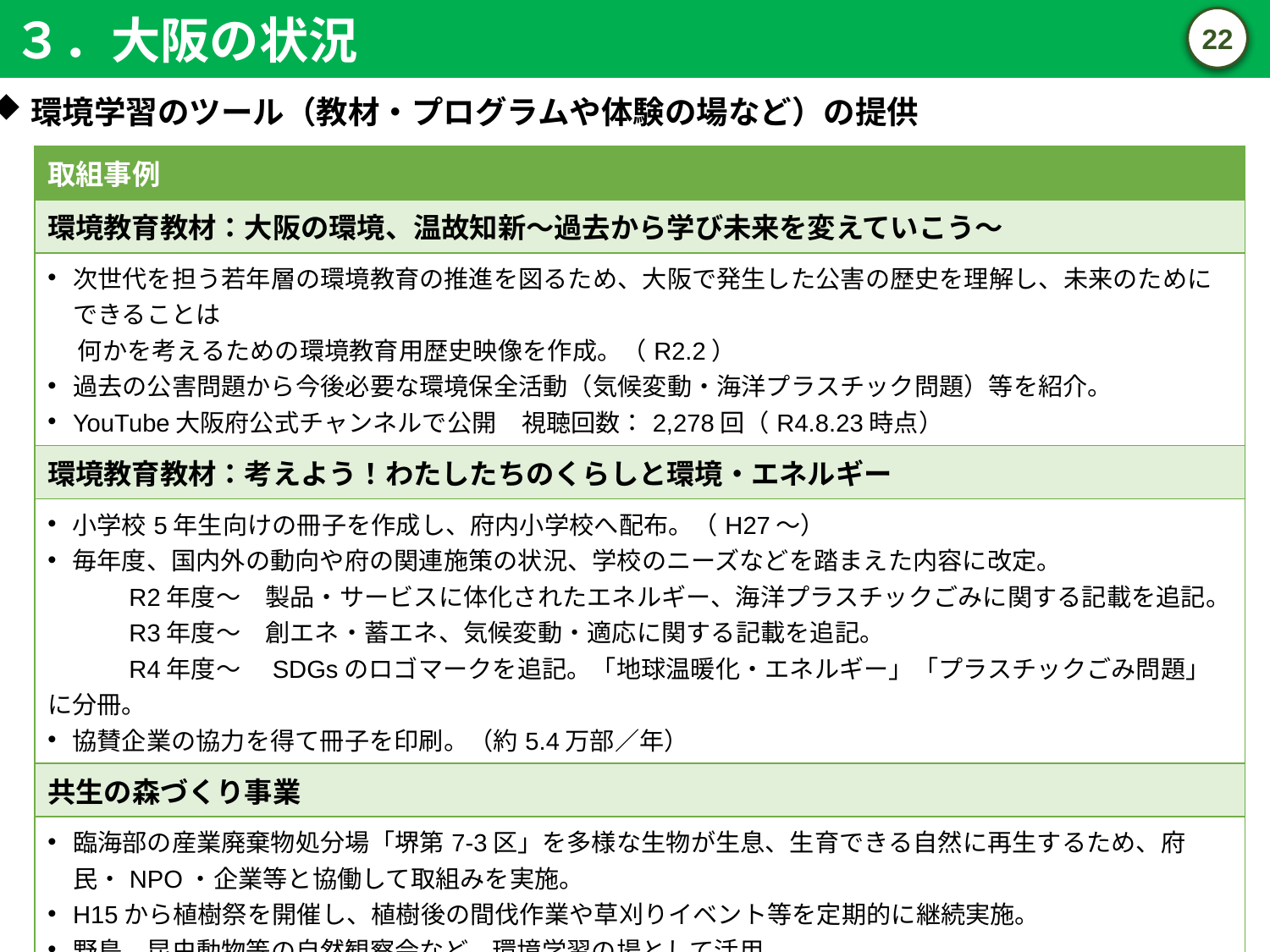

３．大阪の状況
22
環境学習のツール（教材・プログラムや体験の場など）の提供
| 取組事例 |
| --- |
| 環境教育教材：大阪の環境、温故知新～過去から学び未来を変えていこう～ |
| 次世代を担う若年層の環境教育の推進を図るため、大阪で発生した公害の歴史を理解し、未来のためにできることは 　 何かを考えるための環境教育用歴史映像を作成。（R2.2） 過去の公害問題から今後必要な環境保全活動（気候変動・海洋プラスチック問題）等を紹介。 YouTube大阪府公式チャンネルで公開　視聴回数：2,278回（R4.8.23時点） |
| 環境教育教材：考えよう！わたしたちのくらしと環境・エネルギー |
| 小学校5年生向けの冊子を作成し、府内小学校へ配布。（H27～） 毎年度、国内外の動向や府の関連施策の状況、学校のニーズなどを踏まえた内容に改定。 　　　R2年度～　製品・サービスに体化されたエネルギー、海洋プラスチックごみに関する記載を追記。 　　　R3年度～　創エネ・蓄エネ、気候変動・適応に関する記載を追記。 　　　R4年度～　SDGsのロゴマークを追記。「地球温暖化・エネルギー」「プラスチックごみ問題」に分冊。 協賛企業の協力を得て冊子を印刷。（約5.4万部／年） |
| 共生の森づくり事業 |
| 臨海部の産業廃棄物処分場「堺第7-3区」を多様な生物が生息、生育できる自然に再生するため、府民・NPO・企業等と協働して取組みを実施。 H15から植樹祭を開催し、植樹後の間伐作業や草刈りイベント等を定期的に継続実施。 野鳥、昆虫動物等の自然観察会など、環境学習の場として活用。 |
| 府民の森などの環境活動の場の提供 |
| 自然公園や都市公園などが多数存在。自然観察会、探鳥会、森林浴、ハイキングなどで活用。 多自然川づくりや藻場の造成等の推進による場の提供。 |